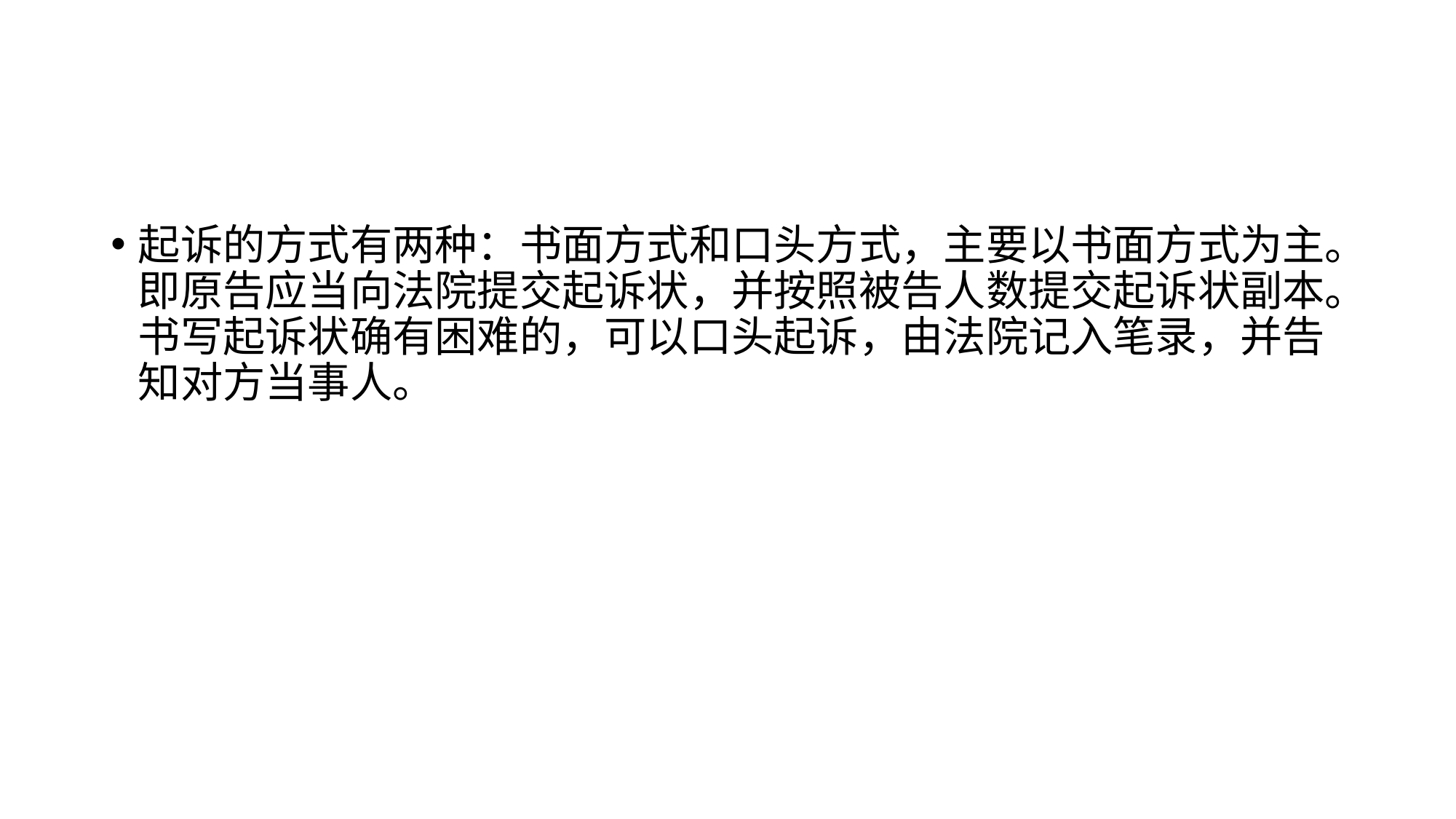

#
起诉的方式有两种：书面方式和口头方式，主要以书面方式为主。即原告应当向法院提交起诉状，并按照被告人数提交起诉状副本。书写起诉状确有困难的，可以口头起诉，由法院记入笔录，并告知对方当事人。